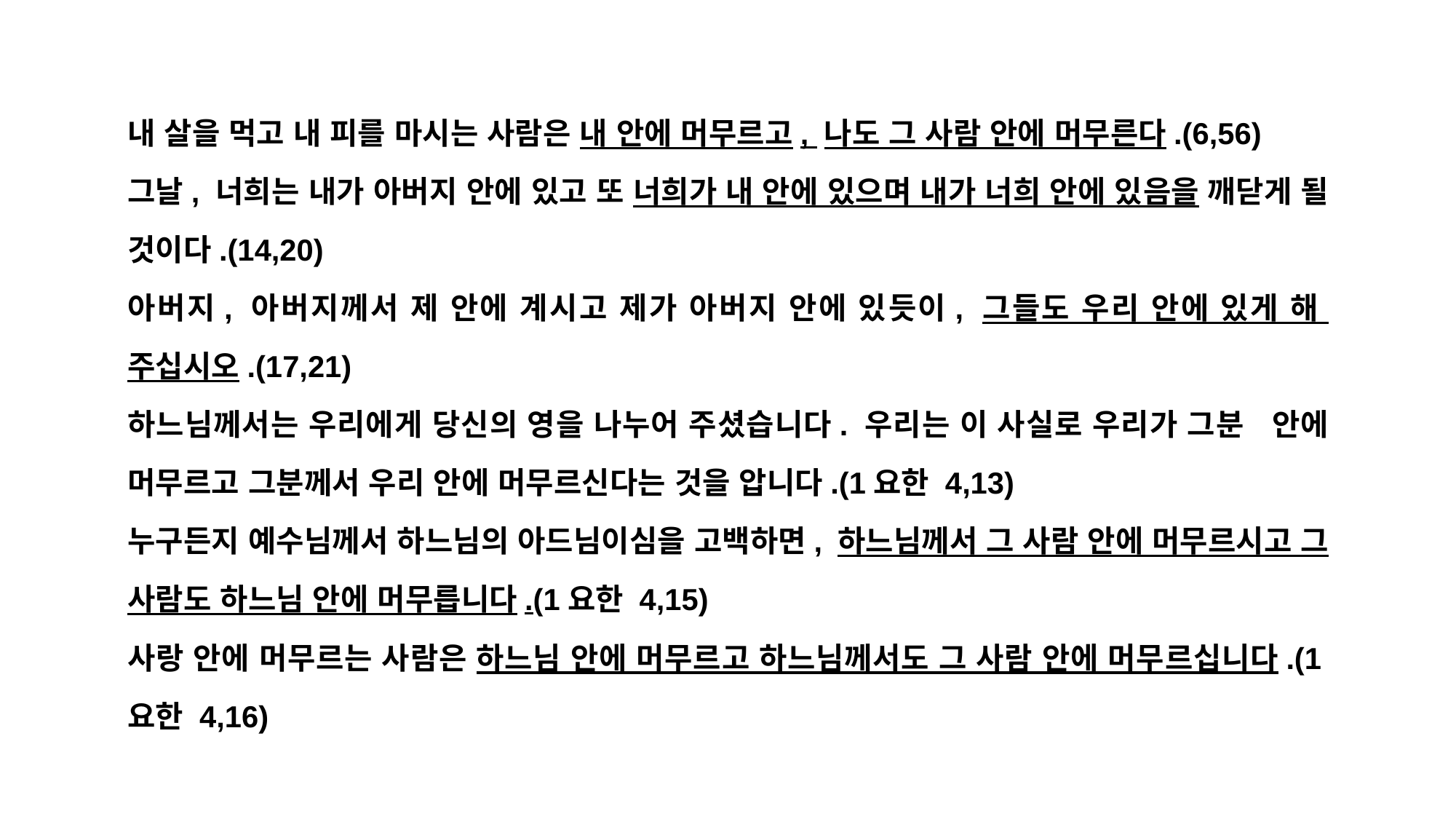

내 살을 먹고 내 피를 마시는 사람은 내 안에 머무르고, 나도 그 사람 안에 머무른다.(6,56)
그날, 너희는 내가 아버지 안에 있고 또 너희가 내 안에 있으며 내가 너희 안에 있음을 깨닫게 될 것이다.(14,20)
아버지, 아버지께서 제 안에 계시고 제가 아버지 안에 있듯이, 그들도 우리 안에 있게 해  주십시오.(17,21)
하느님께서는 우리에게 당신의 영을 나누어 주셨습니다. 우리는 이 사실로 우리가 그분   안에 머무르고 그분께서 우리 안에 머무르신다는 것을 압니다.(1요한 4,13)
누구든지 예수님께서 하느님의 아드님이심을 고백하면, 하느님께서 그 사람 안에 머무르시고 그 사람도 하느님 안에 머무릅니다.(1요한 4,15)
사랑 안에 머무르는 사람은 하느님 안에 머무르고 하느님께서도 그 사람 안에 머무르십니다.(1요한 4,16)